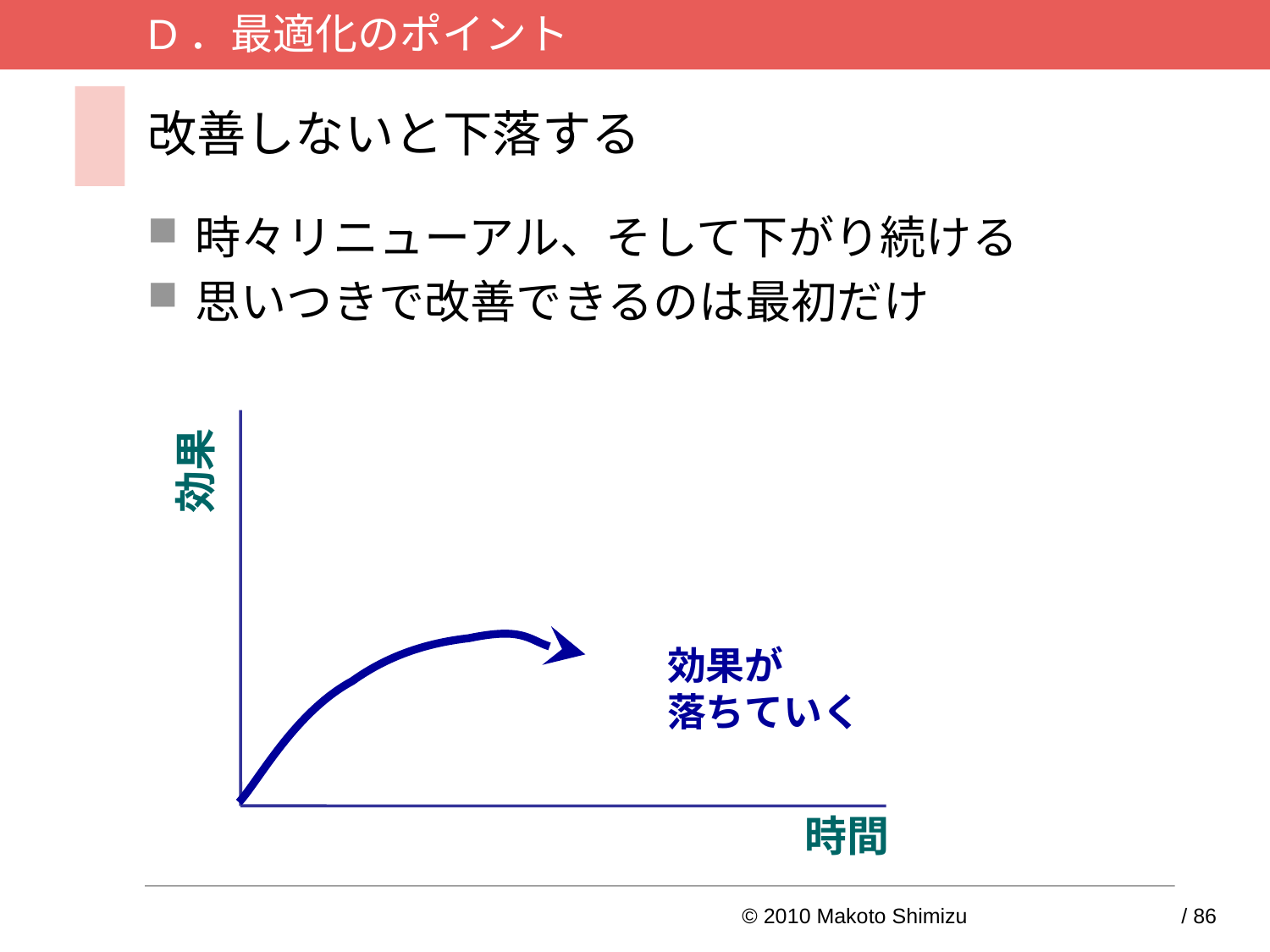

D．最適化のポイント
# 改善しないと下落する
時々リニューアル、そして下がり続ける
思いつきで改善できるのは最初だけ

効果

効果が
落ちていく

時間
© 2010 Makoto Shimizu	78